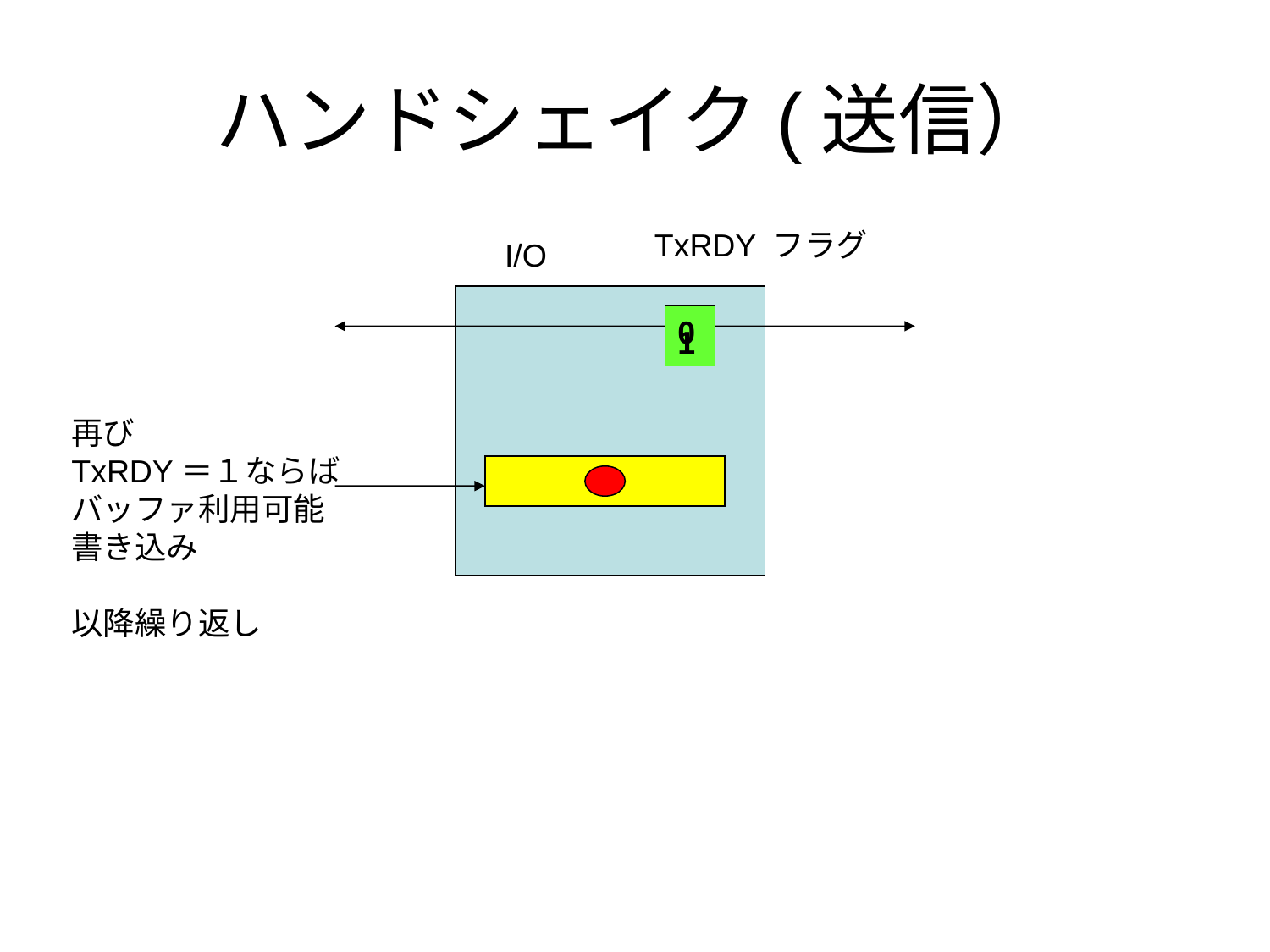

# ハンドシェイク(送信）
TxRDY フラグ
I/O

0
1

再び
TxRDY＝１ならば
バッファ利用可能
書き込み

以降繰り返し